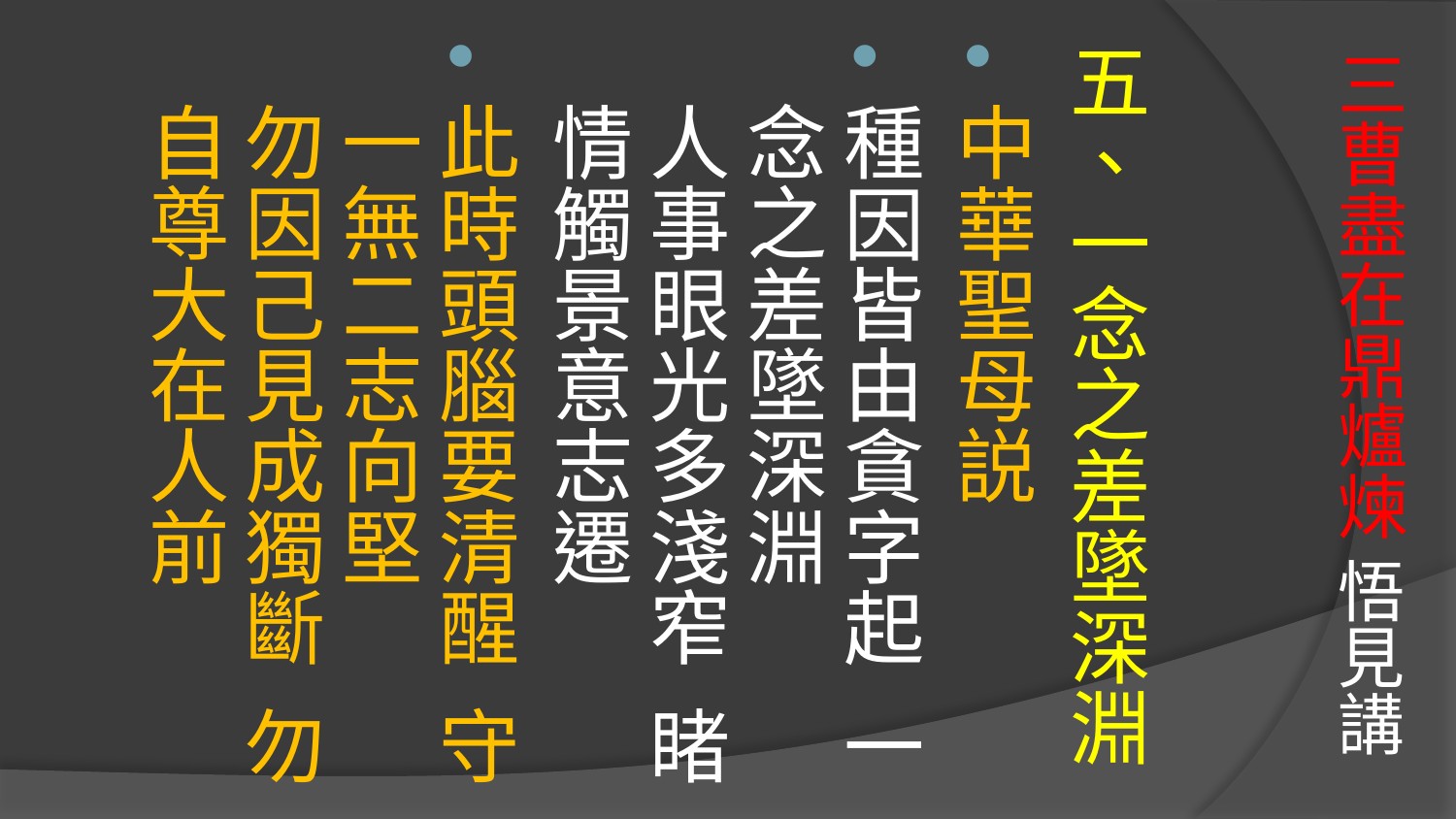

# 三曹盡在鼎爐煉 悟見講
五、一念之差墜深淵
中華聖母説
種因皆由貪字起  一念之差墜深淵
人事眼光多淺窄  睹情觸景意志遷
此時頭腦要清醒  守一無二志向堅
勿因己見成獨斷  勿自尊大在人前